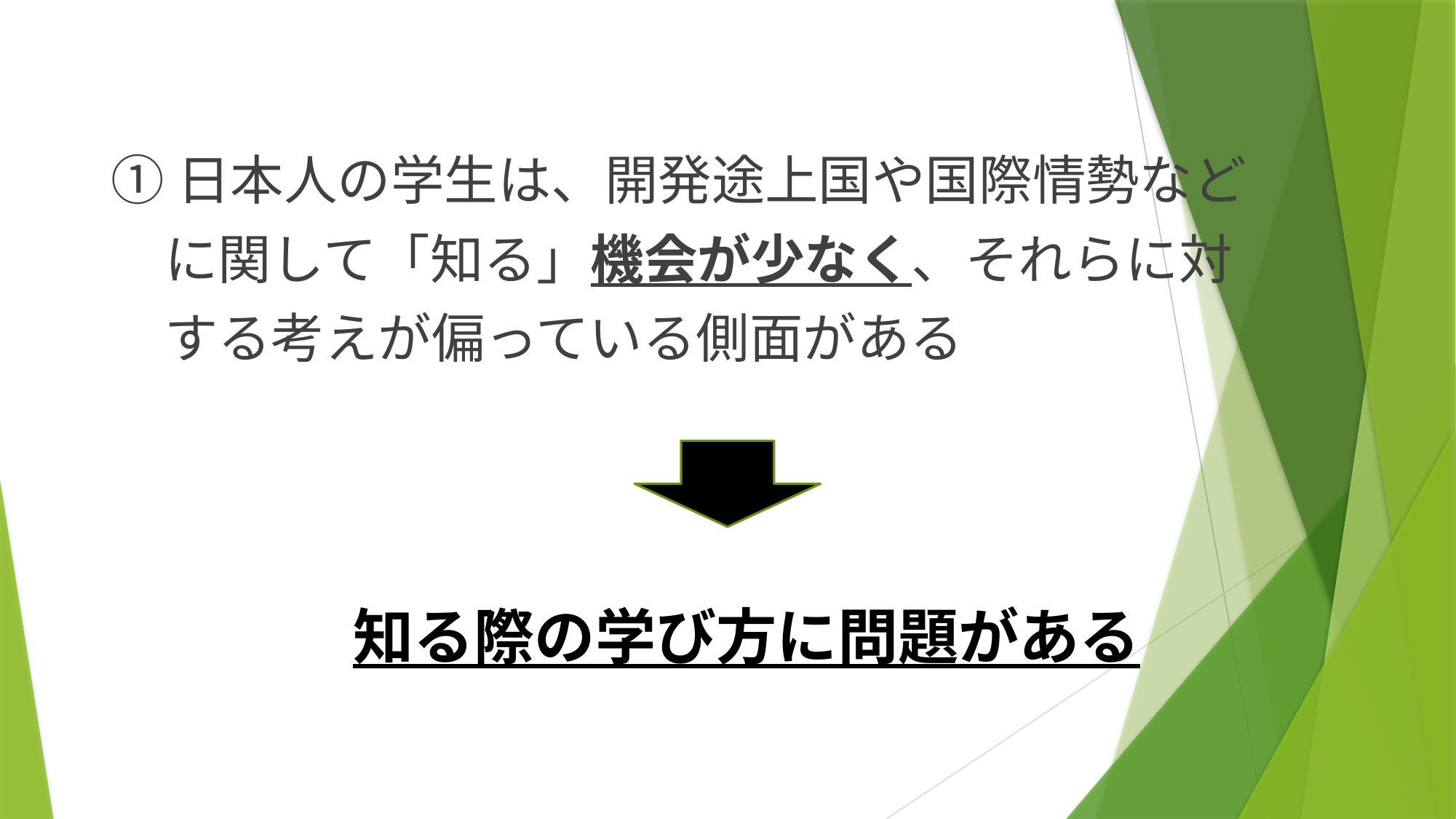

①日本人の学生は、開発途上国や国際情勢など
　に関して「知る」機会が少なく、それらに対
　する考えが偏っている側面がある

知る際の学び方に問題がある